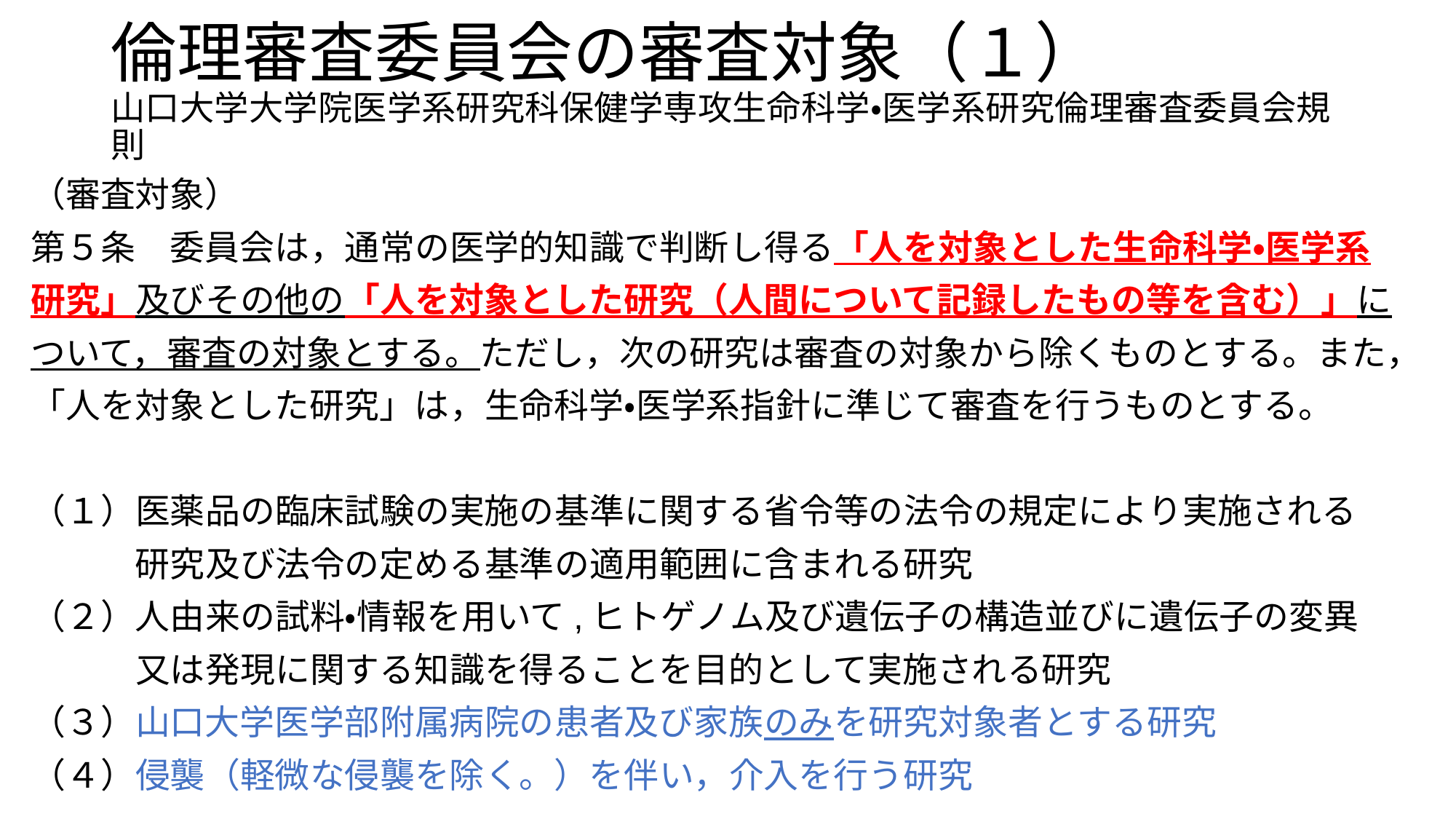

# 倫理審査委員会の審査対象（１） 山口大学大学院医学系研究科保健学専攻生命科学・医学系研究倫理審査委員会規則
（審査対象）
第５条　委員会は，通常の医学的知識で判断し得る「人を対象とした生命科学・医学系
研究」及びその他の「人を対象とした研究（人間について記録したもの等を含む）」に
ついて，審査の対象とする。ただし，次の研究は審査の対象から除くものとする。また，
「人を対象とした研究」は，生命科学・医学系指針に準じて審査を行うものとする。

（１）医薬品の臨床試験の実施の基準に関する省令等の法令の規定により実施される
　　　研究及び法令の定める基準の適用範囲に含まれる研究
（２）人由来の試料・情報を用いて,ヒトゲノム及び遺伝子の構造並びに遺伝子の変異
　　　又は発現に関する知識を得ることを目的として実施される研究
（３）山口大学医学部附属病院の患者及び家族のみを研究対象者とする研究
（４）侵襲（軽微な侵襲を除く。）を伴い，介入を行う研究